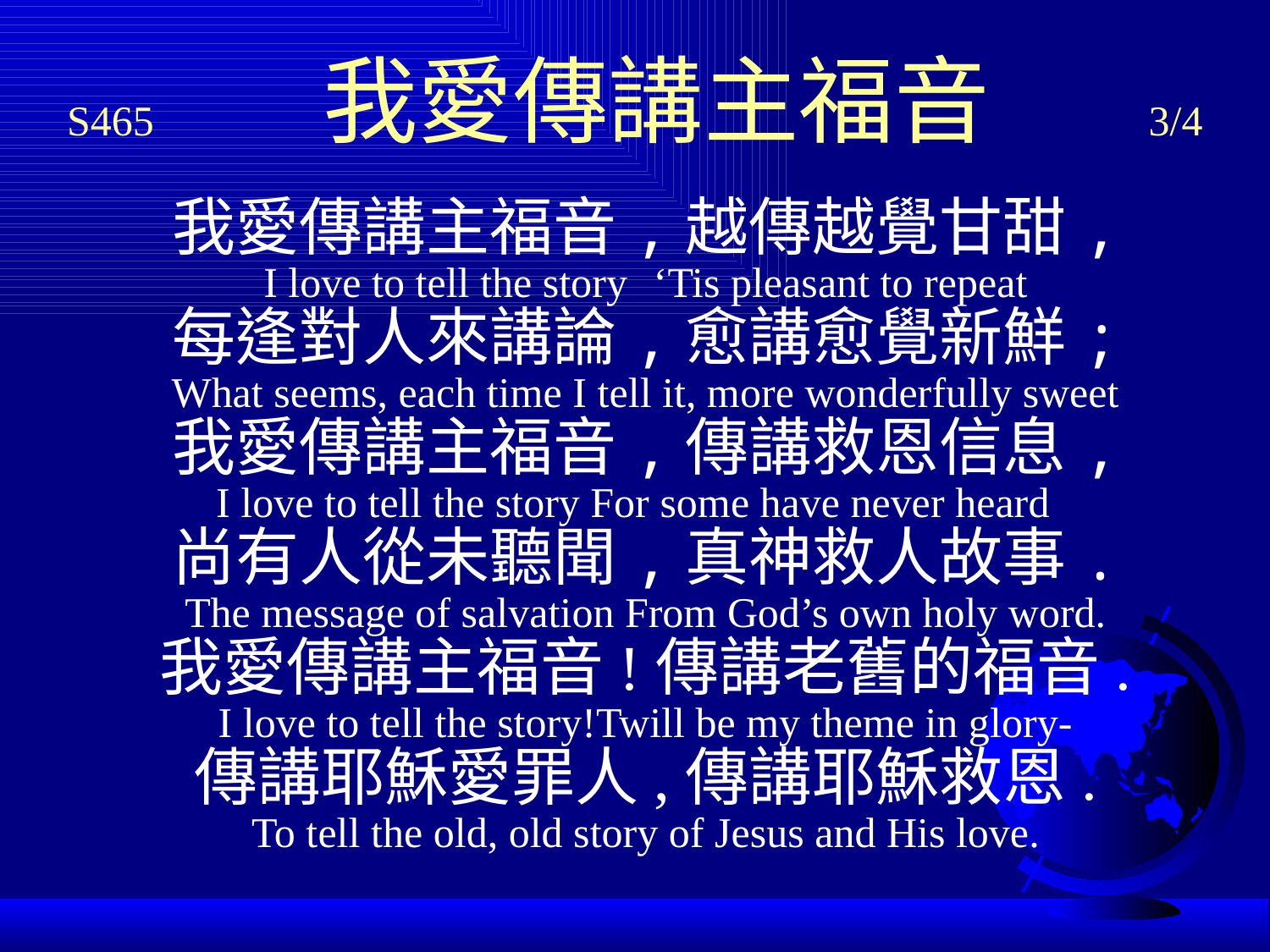

# S465               我愛傳講主福音　     3/4
我愛傳講主福音,越傳越覺甘甜,
I love to tell the story ‘Tis pleasant to repeat
每逢對人來講論,愈講愈覺新鮮;
What seems, each time I tell it, more wonderfully sweet
我愛傳講主福音,傳講救恩信息,
I love to tell the story For some have never heard
尚有人從未聽聞,真神救人故事.
The message of salvation From God’s own holy word.
我愛傳講主福音!傳講老舊的福音.
I love to tell the story!Twill be my theme in glory-
傳講耶穌愛罪人,傳講耶穌救恩.
To tell the old, old story of Jesus and His love.